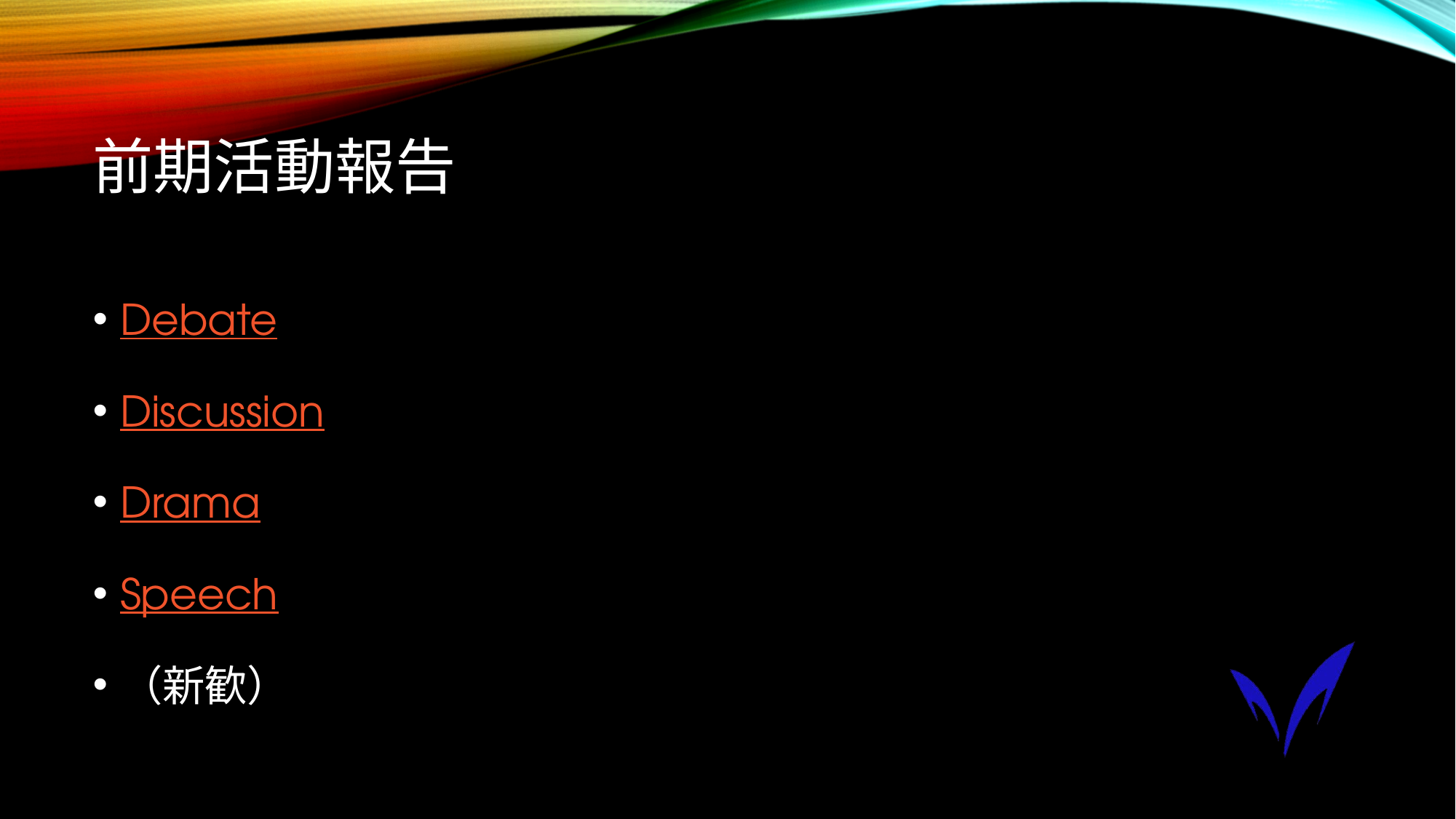

# 前期活動報告
Debate
Discussion
Drama
Speech
（新歓）